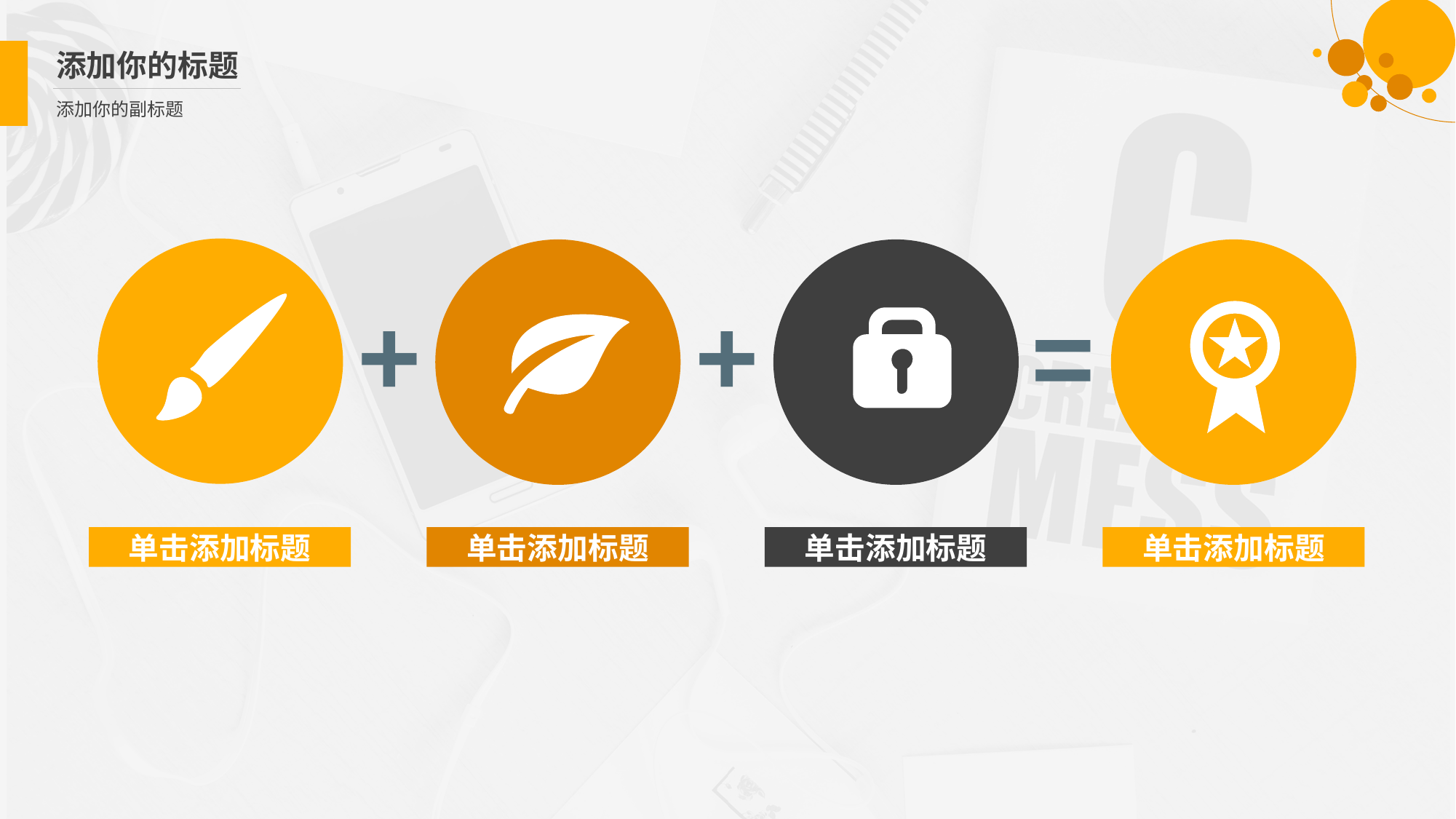

添加你的标题

添加你的副标题

+
+
=

单击添加标题
单击添加标题
单击添加标题
单击添加标题